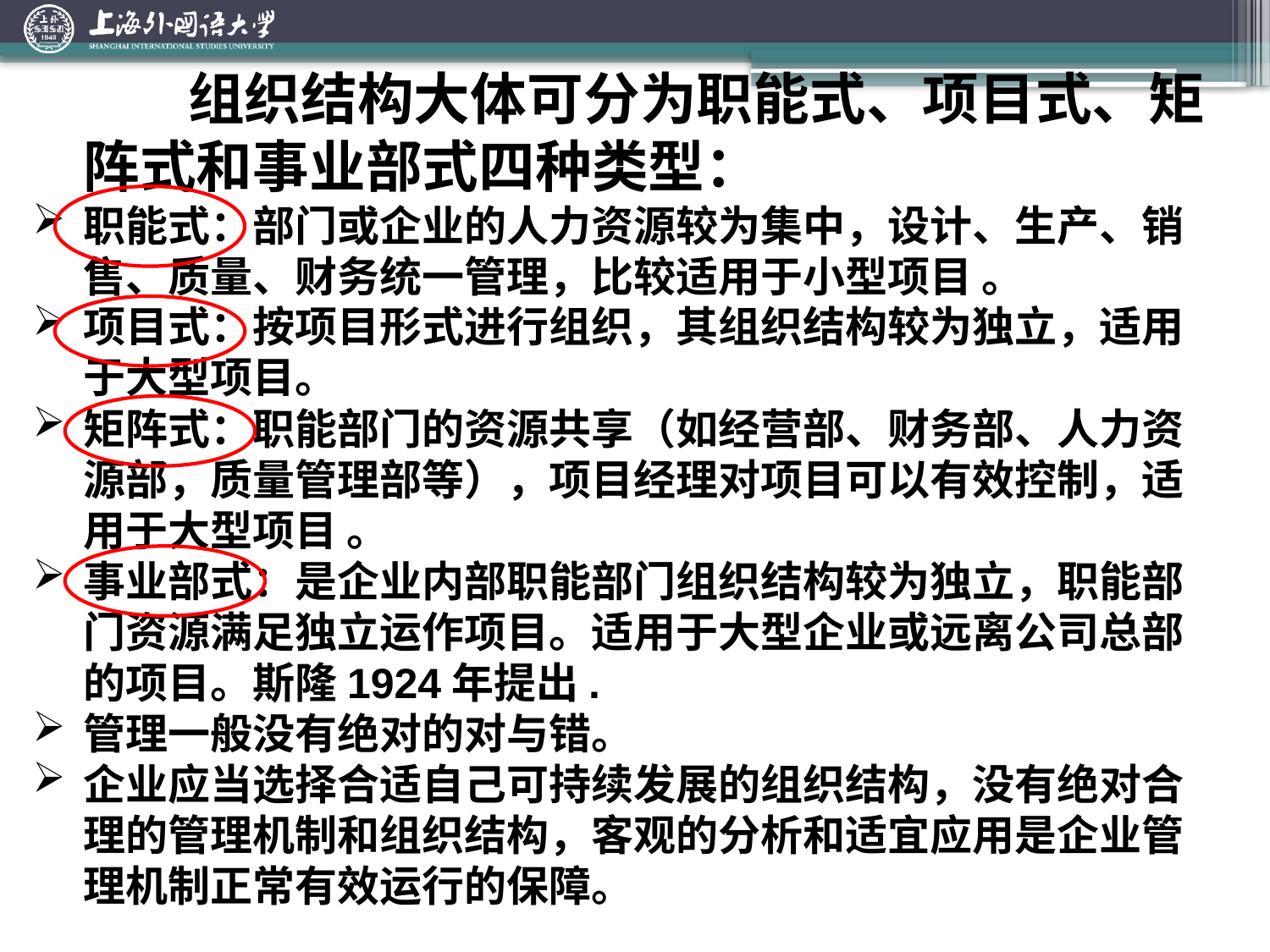

组织结构大体可分为职能式、项目式、矩阵式和事业部式四种类型：
职能式：部门或企业的人力资源较为集中，设计、生产、销售、质量、财务统一管理，比较适用于小型项目 。
项目式：按项目形式进行组织，其组织结构较为独立，适用于大型项目。
矩阵式：职能部门的资源共享（如经营部、财务部、人力资源部，质量管理部等），项目经理对项目可以有效控制，适用于大型项目 。
事业部式：是企业内部职能部门组织结构较为独立，职能部门资源满足独立运作项目。适用于大型企业或远离公司总部的项目。斯隆1924年提出.
管理一般没有绝对的对与错。
企业应当选择合适自己可持续发展的组织结构，没有绝对合理的管理机制和组织结构，客观的分析和适宜应用是企业管理机制正常有效运行的保障。